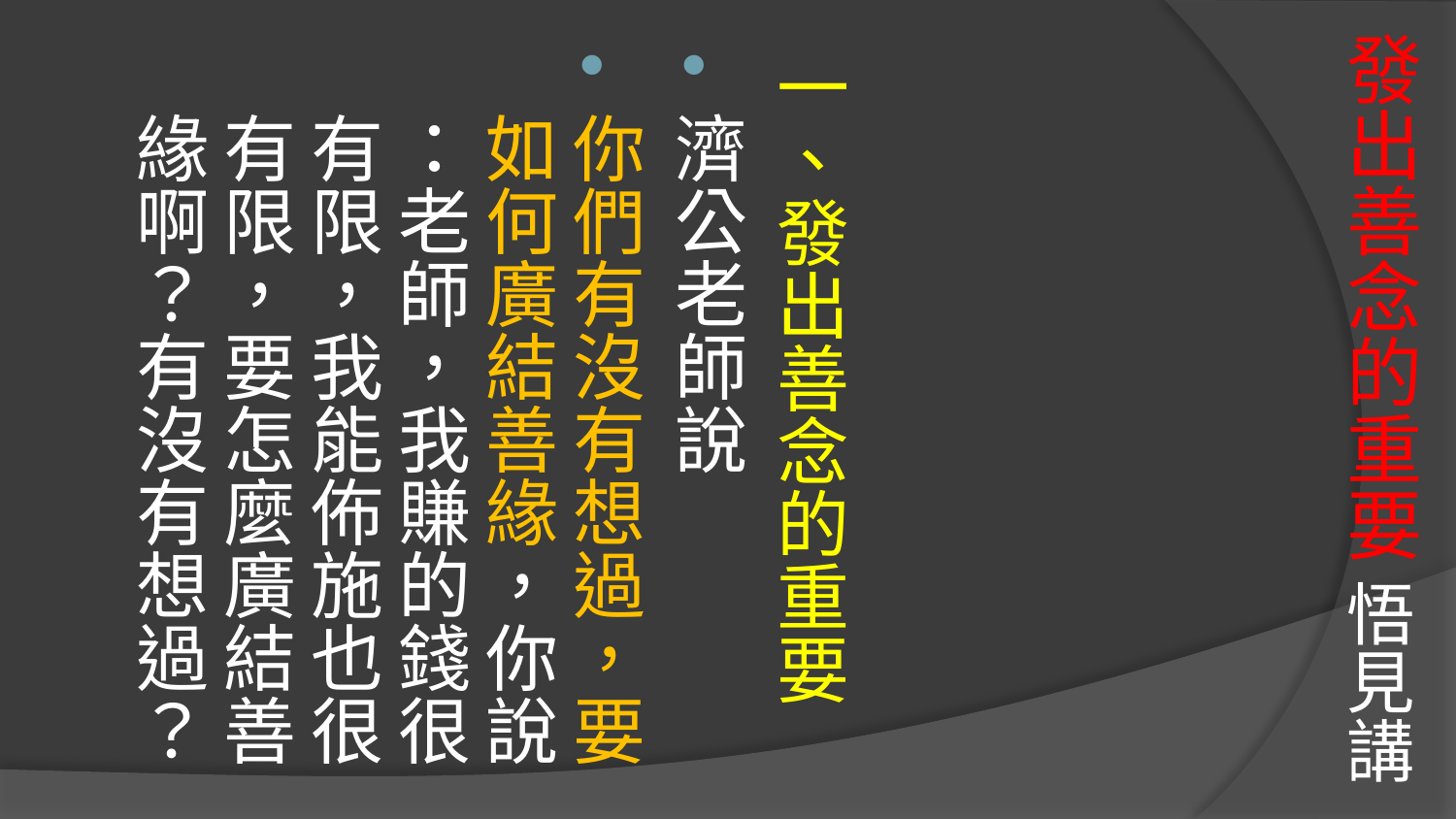

# 發出善念的重要 悟見講
一、發出善念的重要
濟公老師說
你們有沒有想過，要如何廣結善緣，你說 ：老師，我賺的錢很有限，我能佈施也很有限，要怎麼廣結善緣啊？有沒有想過？